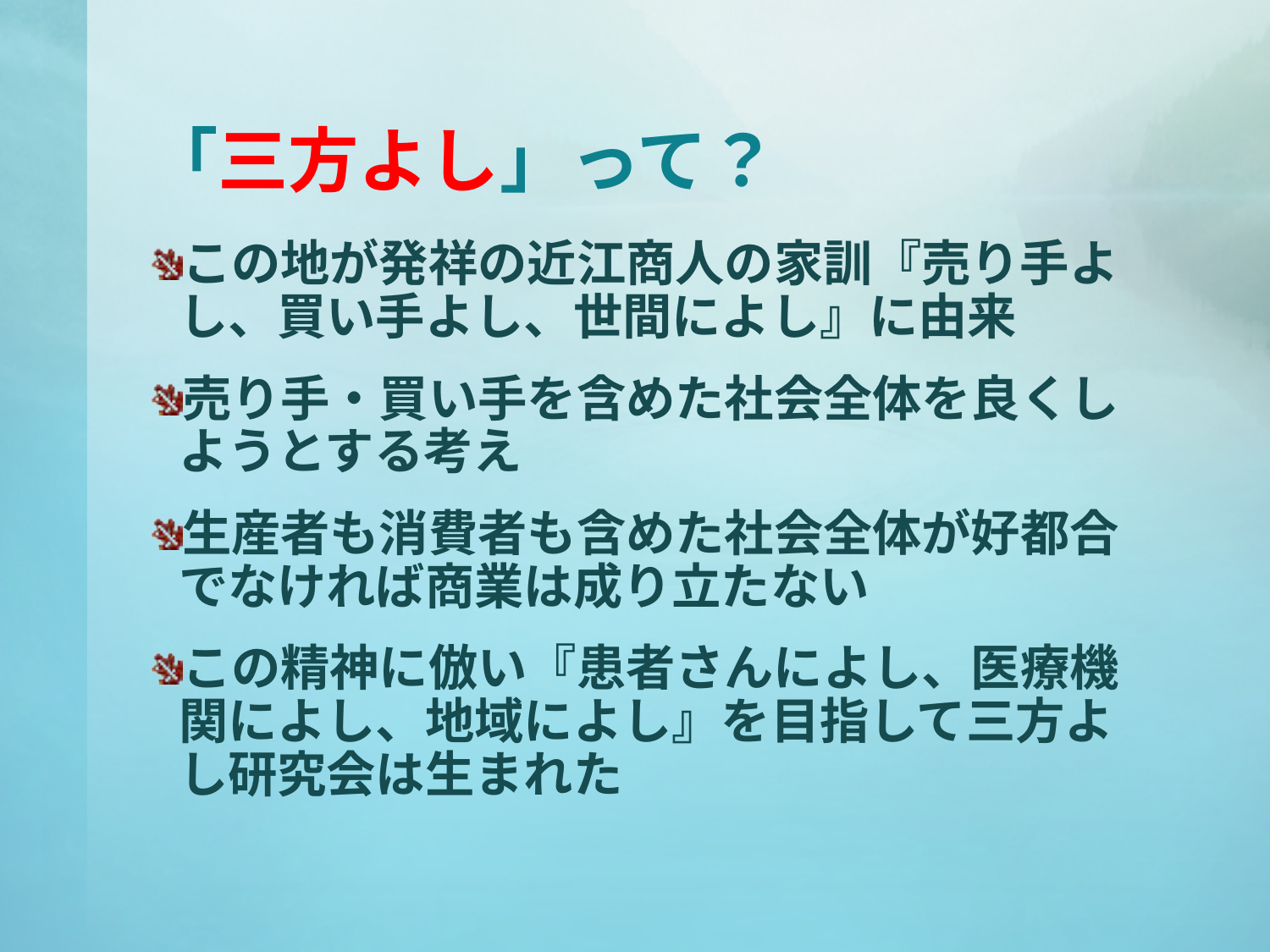

# 「三方よし」って？
この地が発祥の近江商人の家訓『売り手よし、買い手よし、世間によし』に由来
売り手・買い手を含めた社会全体を良くしようとする考え
生産者も消費者も含めた社会全体が好都合でなければ商業は成り立たない
この精神に倣い『患者さんによし、医療機関によし、地域によし』を目指して三方よし研究会は生まれた